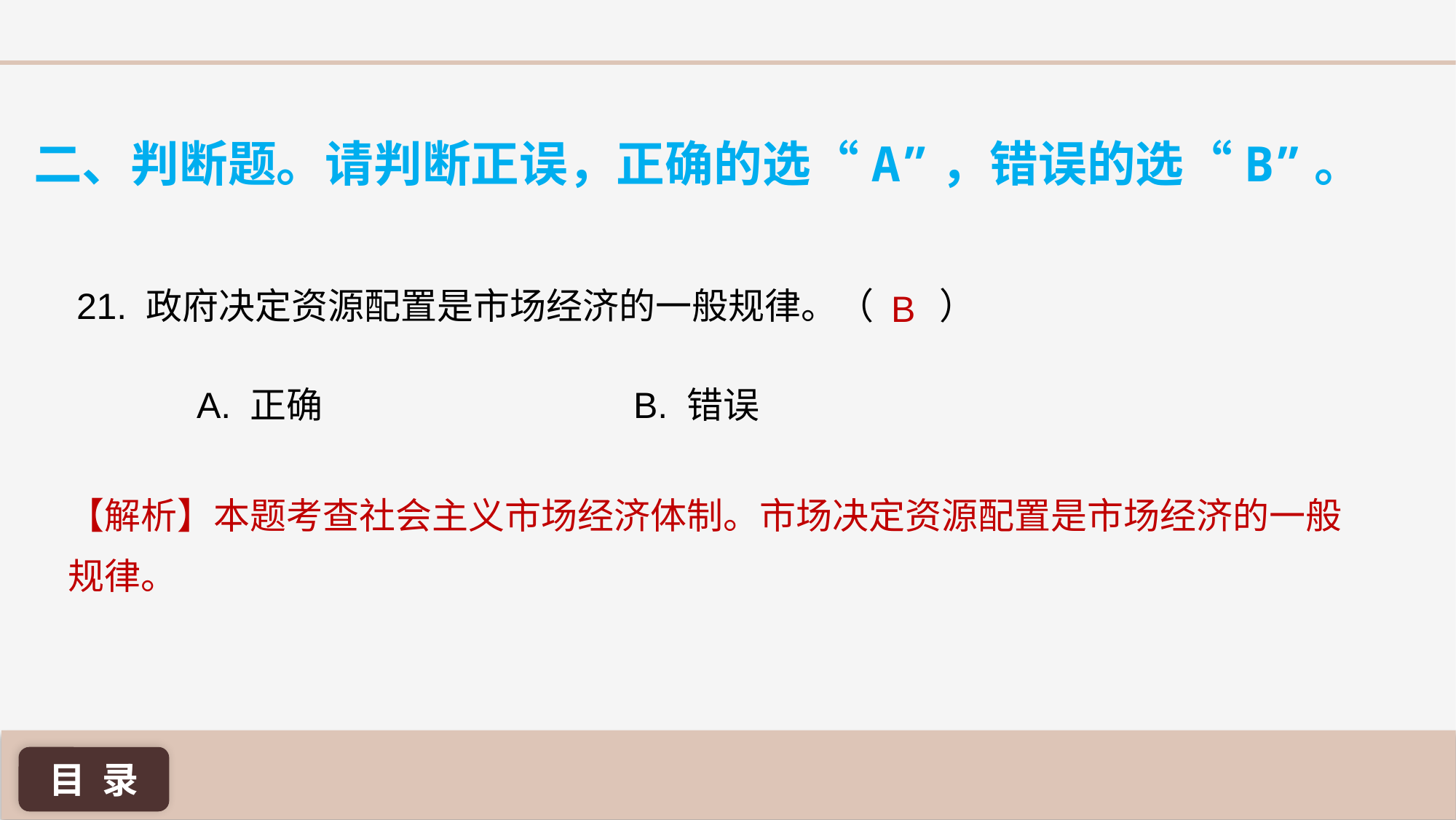

二、判断题。请判断正误，正确的选“A”，错误的选“B”。
21. 政府决定资源配置是市场经济的一般规律。（        ）
B
A. 正确 			B. 错误
【解析】本题考查社会主义市场经济体制。市场决定资源配置是市场经济的一般规律。